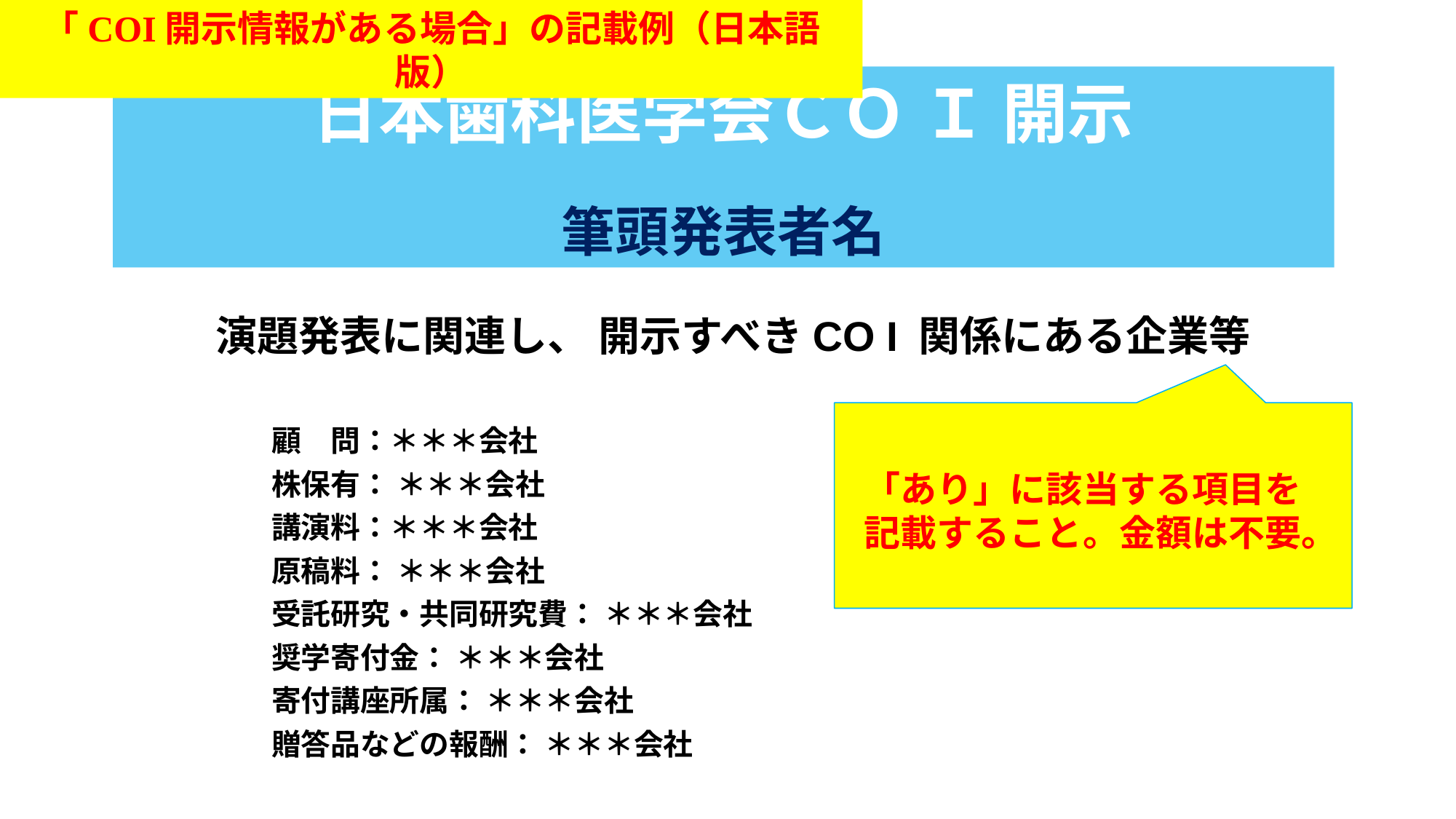

「COI開示情報がある場合」の記載例（日本語版）
日本歯科医学会ＣＯ Ｉ 開示
筆頭発表者名
演題発表に関連し、 開示すべきCO I 関係にある企業等

　　顧　問：＊＊＊会社
　　株保有： ＊＊＊会社
　　講演料：＊＊＊会社
　　原稿料： ＊＊＊会社
　　受託研究・共同研究費： ＊＊＊会社
　　奨学寄付金： ＊＊＊会社
　　寄付講座所属： ＊＊＊会社
　　贈答品などの報酬： ＊＊＊会社

「あり」に該当する項目を
記載すること。金額は不要。